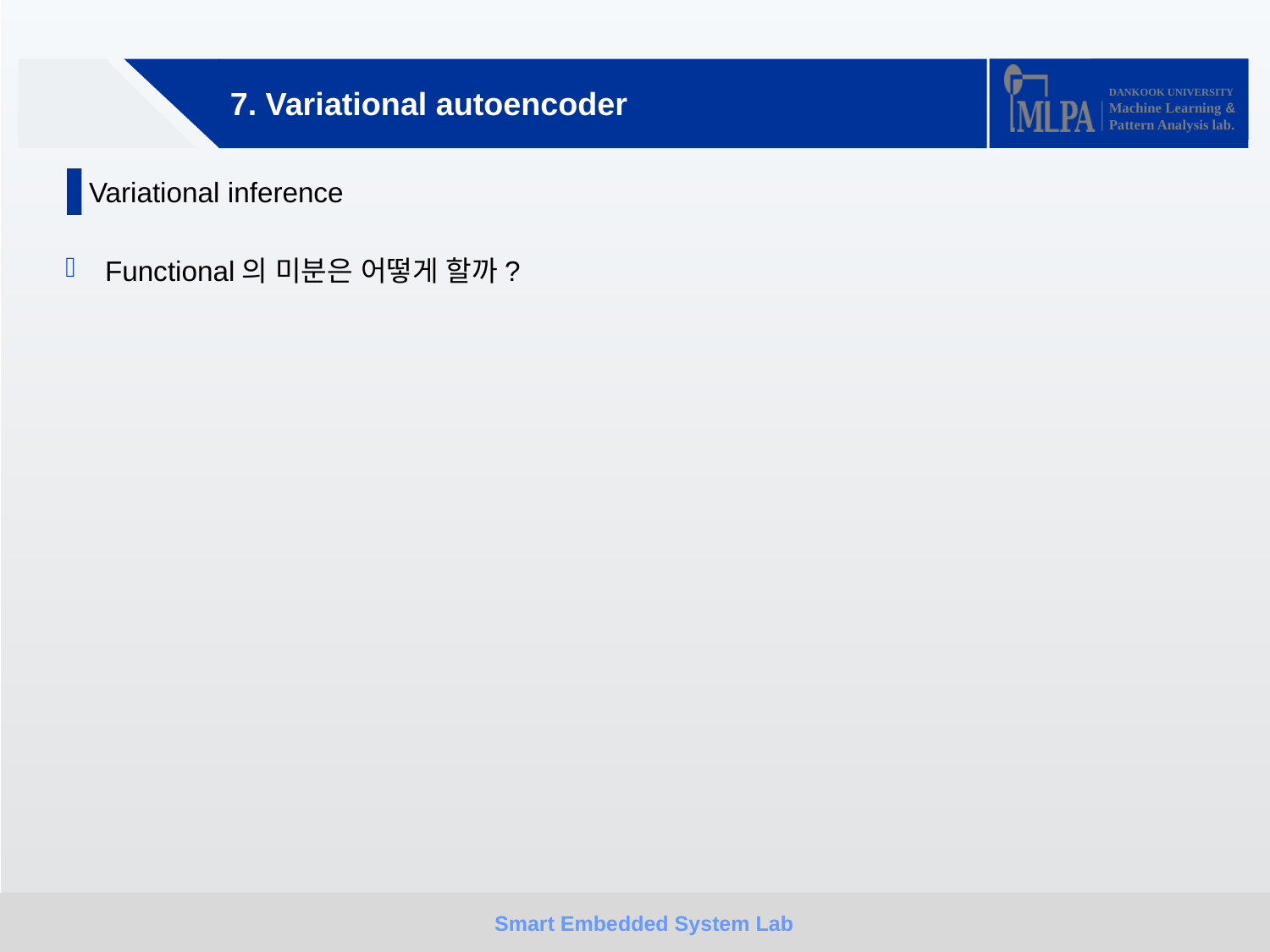

7. Variational autoencoder
   Variational inference

Functional의 미분은 어떻게 할까?